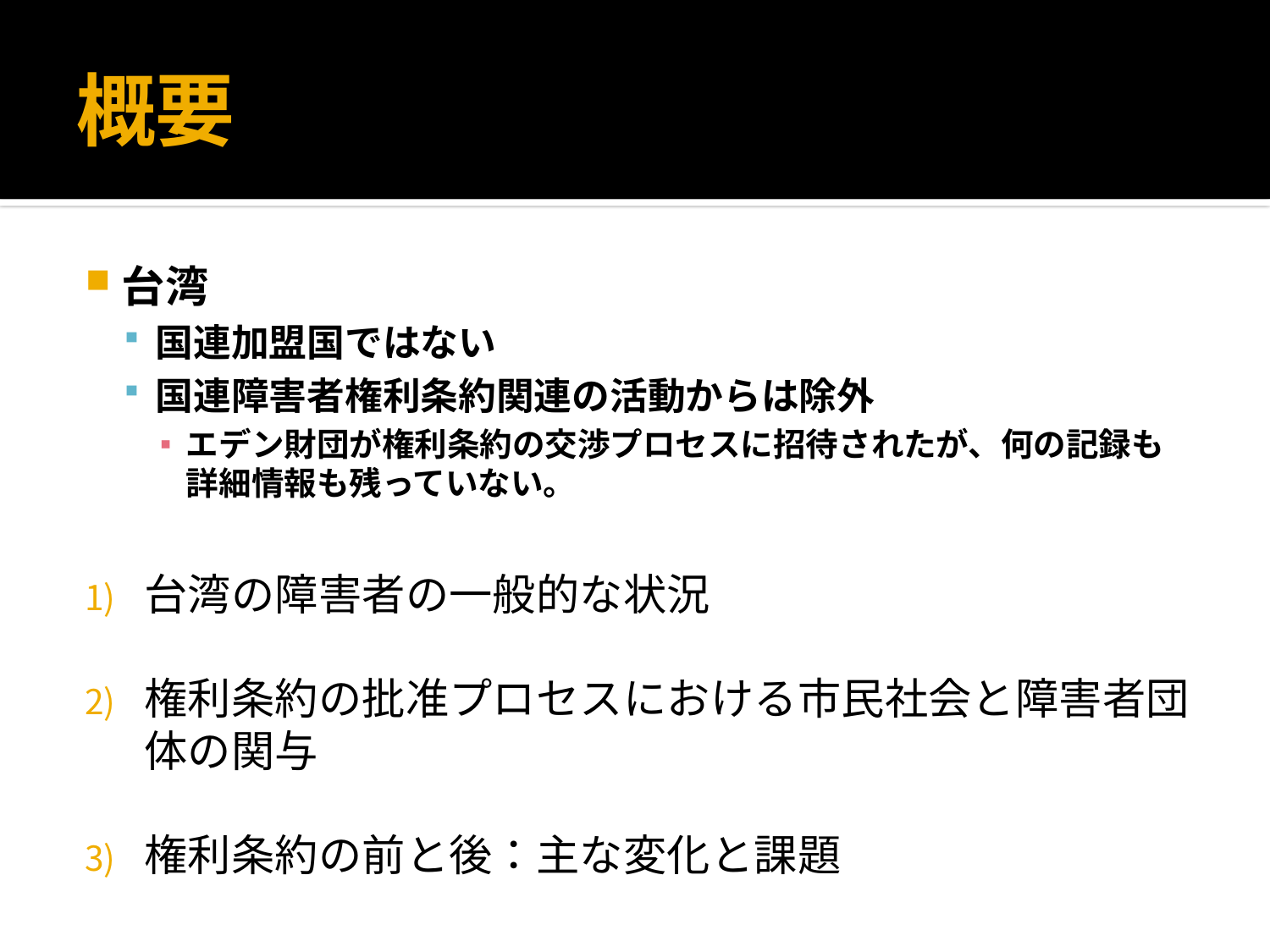

# 概要
台湾
国連加盟国ではない
国連障害者権利条約関連の活動からは除外
エデン財団が権利条約の交渉プロセスに招待されたが、何の記録も詳細情報も残っていない。

台湾の障害者の一般的な状況

権利条約の批准プロセスにおける市民社会と障害者団体の関与

権利条約の前と後：主な変化と課題